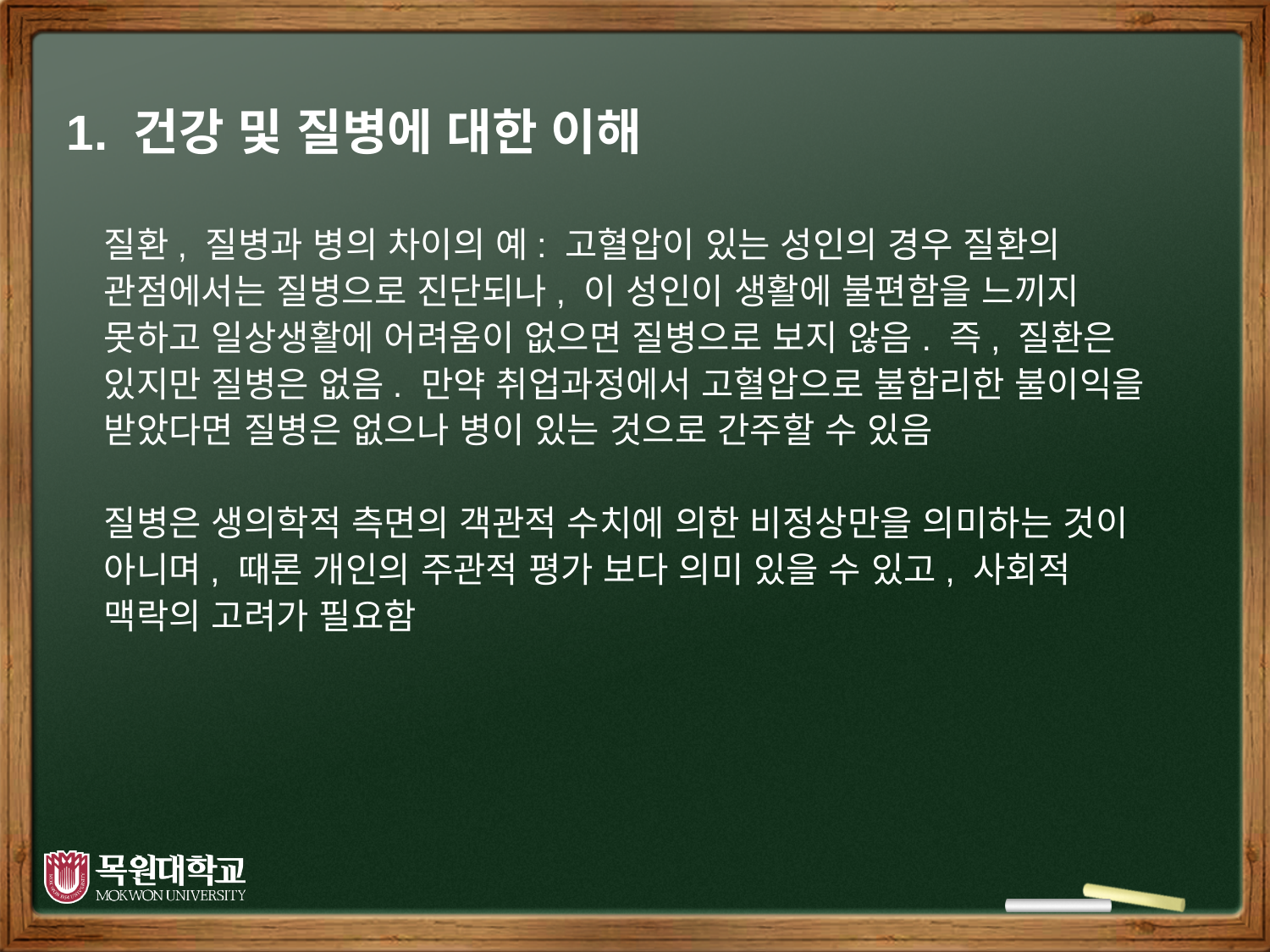

# 1. 건강 및 질병에 대한 이해

질환, 질병과 병의 차이의 예: 고혈압이 있는 성인의 경우 질환의 관점에서는 질병으로 진단되나, 이 성인이 생활에 불편함을 느끼지 못하고 일상생활에 어려움이 없으면 질병으로 보지 않음. 즉, 질환은 있지만 질병은 없음. 만약 취업과정에서 고혈압으로 불합리한 불이익을 받았다면 질병은 없으나 병이 있는 것으로 간주할 수 있음

질병은 생의학적 측면의 객관적 수치에 의한 비정상만을 의미하는 것이 아니며, 때론 개인의 주관적 평가 보다 의미 있을 수 있고, 사회적 맥락의 고려가 필요함